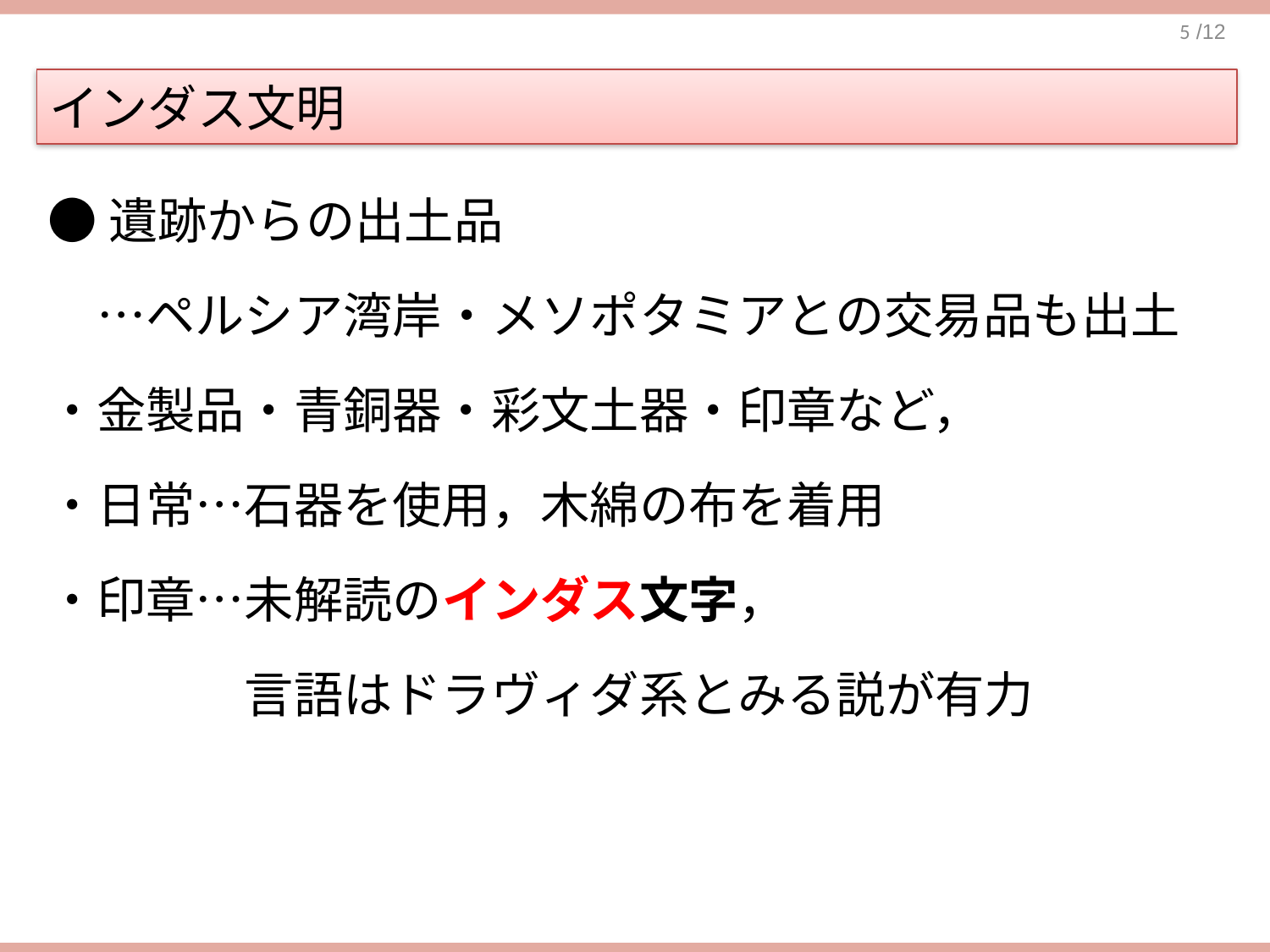

インダス文明
●遺跡からの出土品
　…ペルシア湾岸・メソポタミアとの交易品も出土
・金製品・青銅器・彩文土器・印章など，
・日常…石器を使用，木綿の布を着用
・印章…未解読のインダス文字，
　　　　言語はドラヴィダ系とみる説が有力